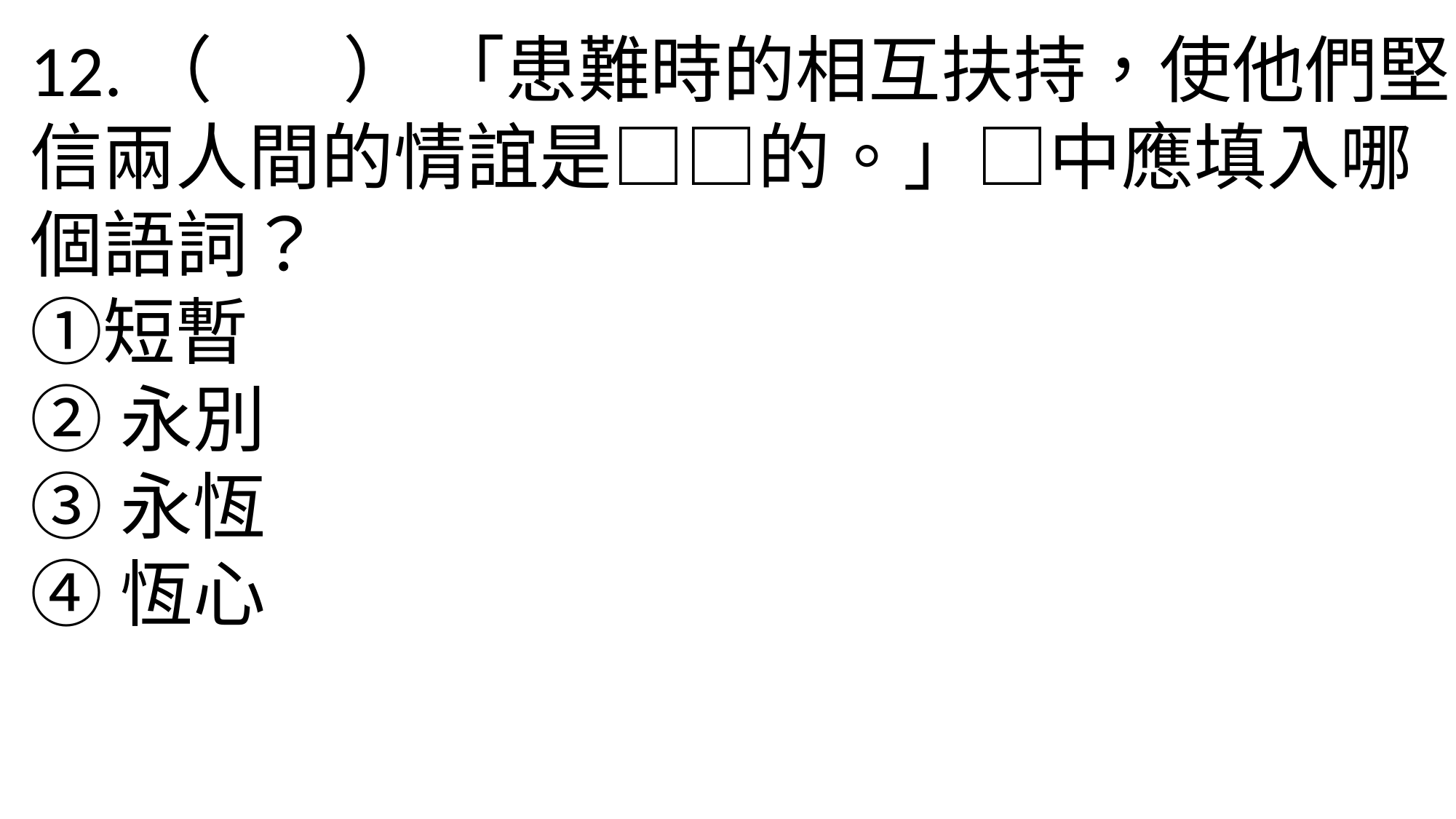

12.（        ） 「患難時的相互扶持，使他們堅信兩人間的情誼是□□的。」□中應填入哪個語詞？　
①短暫
②永別
③永恆
④恆心